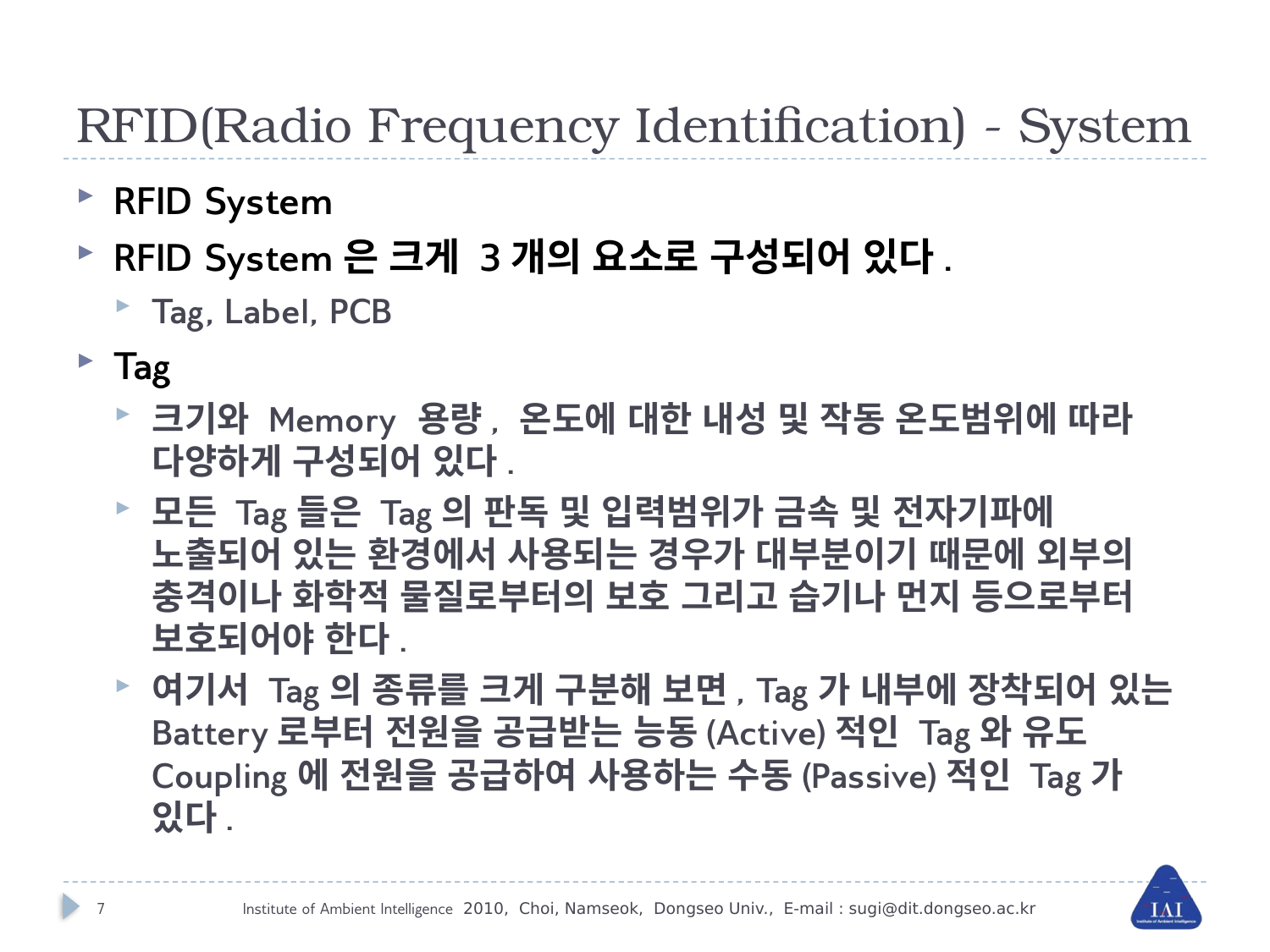

# RFID(Radio Frequency Identification) - System
RFID System
RFID System은 크게 3개의 요소로 구성되어 있다.
Tag, Label, PCB
Tag
크기와 Memory 용량, 온도에 대한 내성 및 작동 온도범위에 따라 다양하게 구성되어 있다.
모든 Tag들은 Tag의 판독 및 입력범위가 금속 및 전자기파에 노출되어 있는 환경에서 사용되는 경우가 대부분이기 때문에 외부의 충격이나 화학적 물질로부터의 보호 그리고 습기나 먼지 등으로부터 보호되어야 한다.
여기서 Tag의 종류를 크게 구분해 보면, Tag가 내부에 장착되어 있는 Battery로부터 전원을 공급받는 능동(Active)적인 Tag와 유도 Coupling에 전원을 공급하여 사용하는 수동(Passive)적인 Tag가 있다.